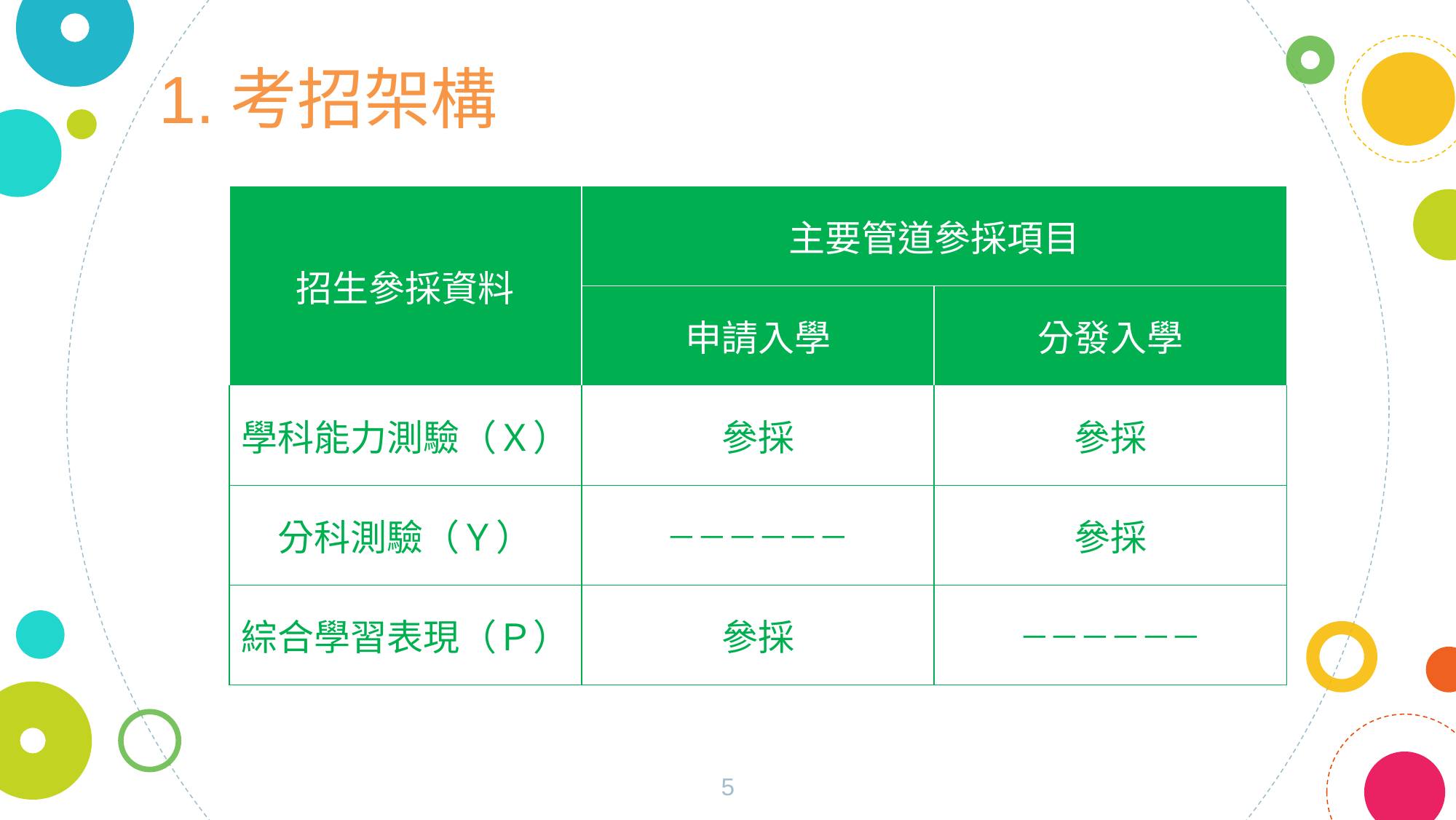

1.考招架構
| 招生參採資料 | 主要管道參採項目 |  |
| --- | --- | --- |
|  | 申請入學 | 分發入學 |
| 學科能力測驗（Ｘ） | 參採 | 參採 |
| 分科測驗（Ｙ） | －－－－－－ | 參採 |
| 綜合學習表現（Ｐ） | 參採 | －－－－－－ |
5